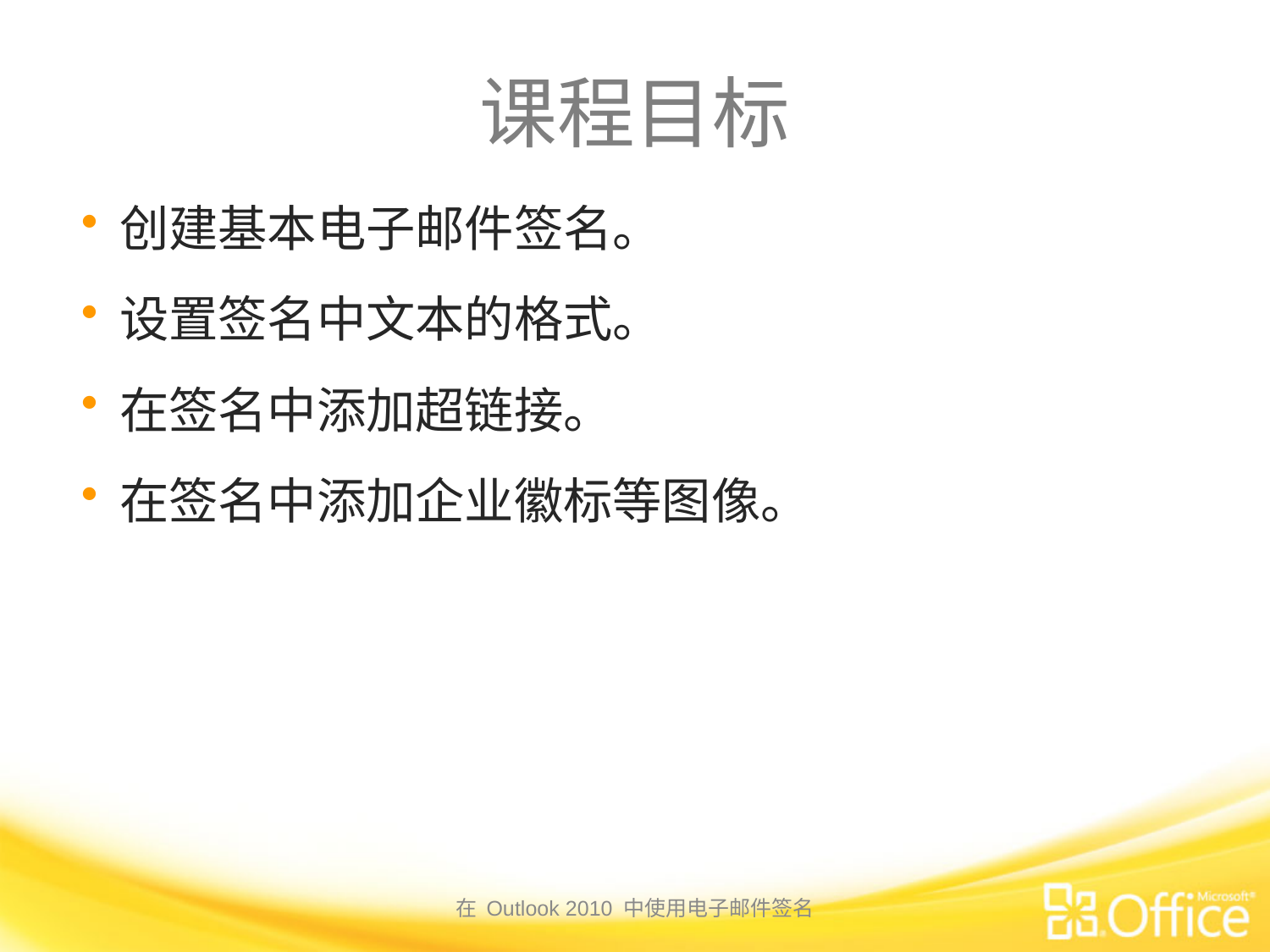

# 课程目标
创建基本电子邮件签名。
设置签名中文本的格式。
在签名中添加超链接。
在签名中添加企业徽标等图像。
在 Outlook 2010 中使用电子邮件签名